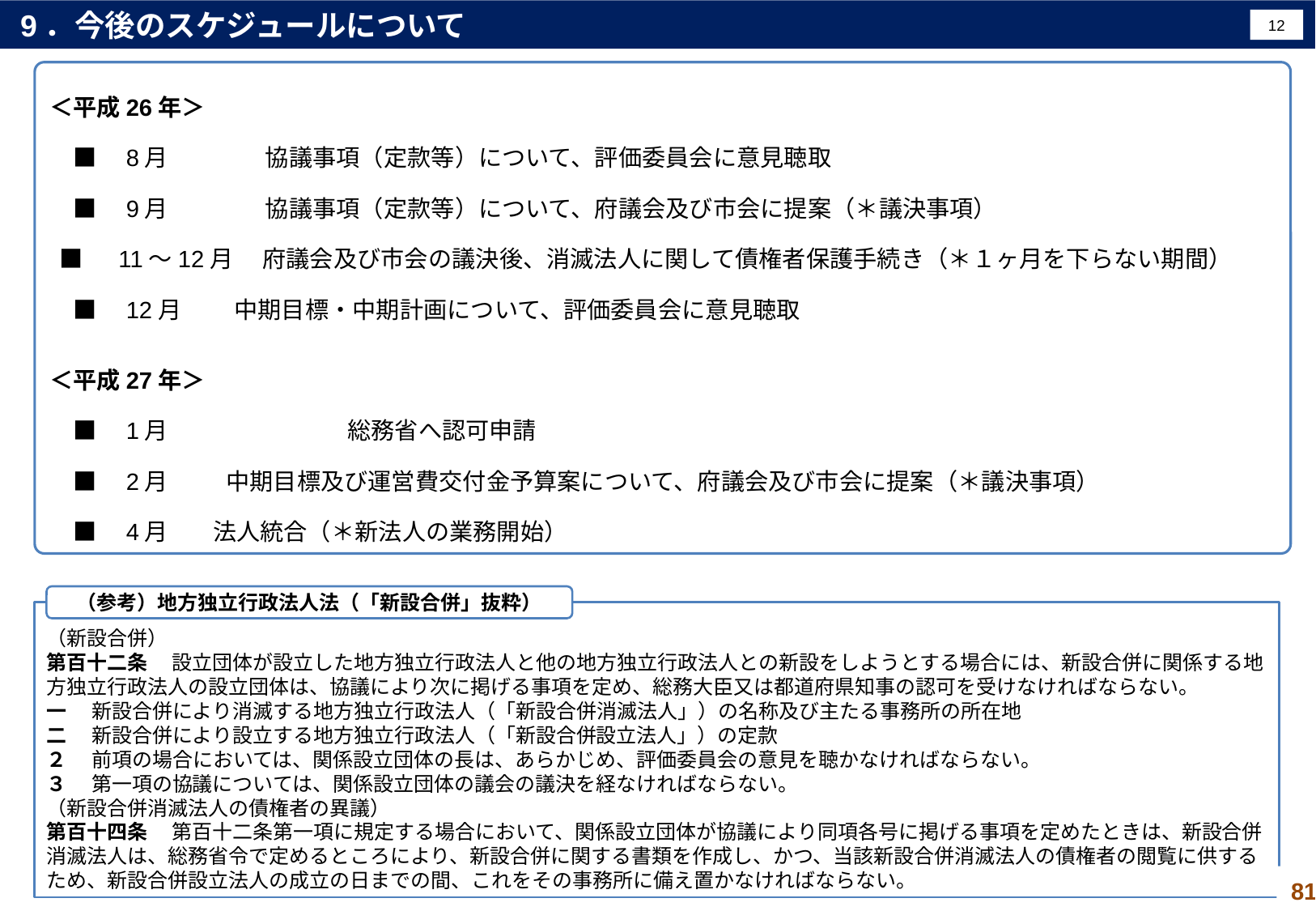

9．今後のスケジュールについて
12

＜平成26年＞
　■　8月	　　　　協議事項（定款等）について、評価委員会に意見聴取
　■　9月	　　　　協議事項（定款等）について、府議会及び市会に提案（＊議決事項）
  ■　11～12月　 府議会及び市会の議決後、消滅法人に関して債権者保護手続き（＊１ヶ月を下らない期間）
　■　12月          中期目標・中期計画について、評価委員会に意見聴取

＜平成27年＞
　■　1月　	     　 総務省へ認可申請
　■　2月	 　     中期目標及び運営費交付金予算案について、府議会及び市会に提案（＊議決事項）
　■　4月	        法人統合（＊新法人の業務開始）

（参考）地方独立行政法人法（「新設合併」抜粋）

（新設合併）
第百十二条 　設立団体が設立した地方独立行政法人と他の地方独立行政法人との新設をしようとする場合には、新設合併に関係する地方独立行政法人の設立団体は、協議により次に掲げる事項を定め、総務大臣又は都道府県知事の認可を受けなければならない。
一 　新設合併により消滅する地方独立行政法人（「新設合併消滅法人」）の名称及び主たる事務所の所在地
二 　新設合併により設立する地方独立行政法人（「新設合併設立法人」）の定款
２ 　前項の場合においては、関係設立団体の長は、あらかじめ、評価委員会の意見を聴かなければならない。
３ 　第一項の協議については、関係設立団体の議会の議決を経なければならない。
（新設合併消滅法人の債権者の異議）
第百十四条 　第百十二条第一項に規定する場合において、関係設立団体が協議により同項各号に掲げる事項を定めたときは、新設合併消滅法人は、総務省令で定めるところにより、新設合併に関する書類を作成し、かつ、当該新設合併消滅法人の債権者の閲覧に供するため、新設合併設立法人の成立の日までの間、これをその事務所に備え置かなければならない。
81